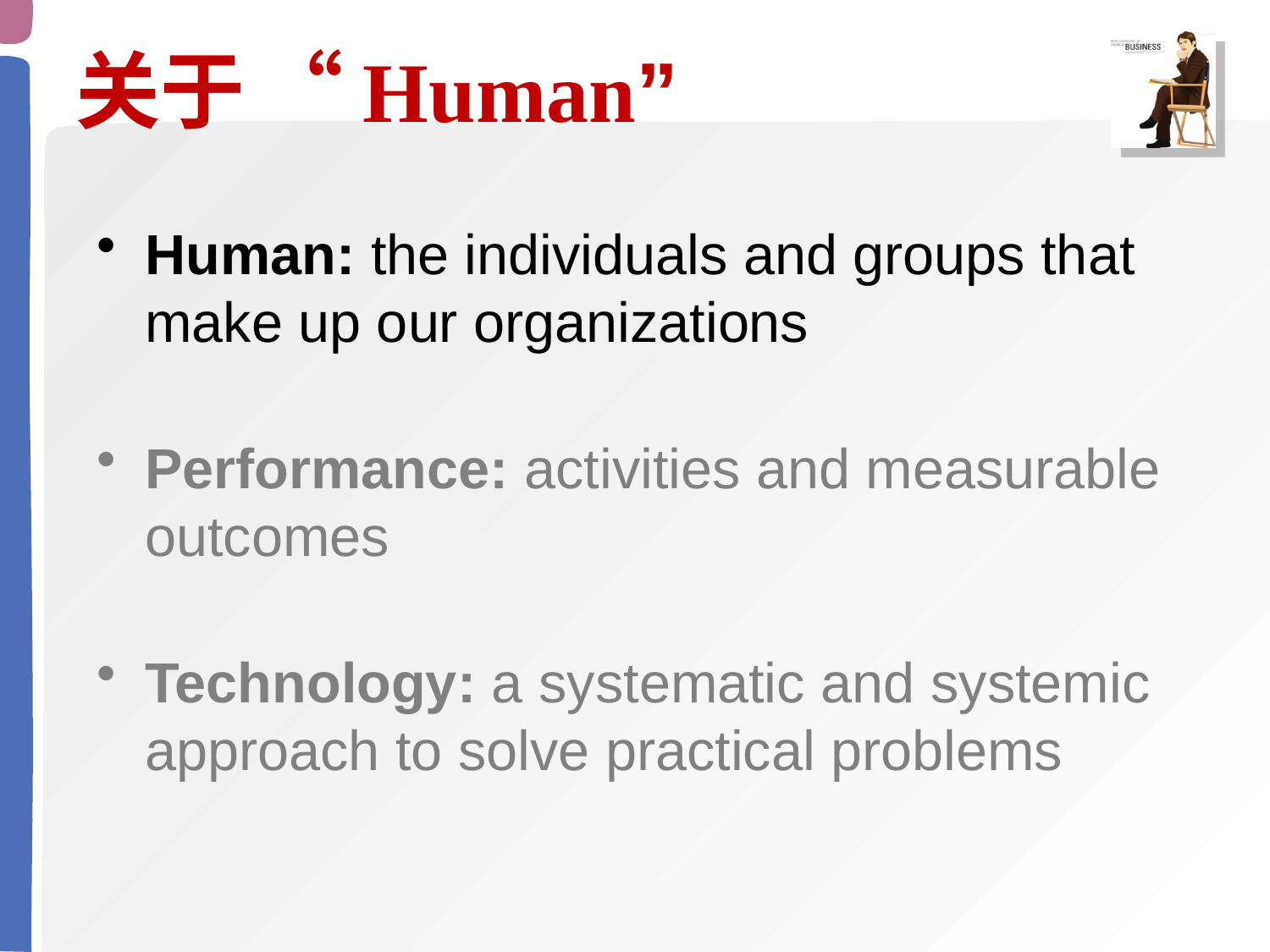

关于 “Human”
Human: the individuals and groups that make up our organizations
Performance: activities and measurable outcomes
Technology: a systematic and systemic approach to solve practical problems